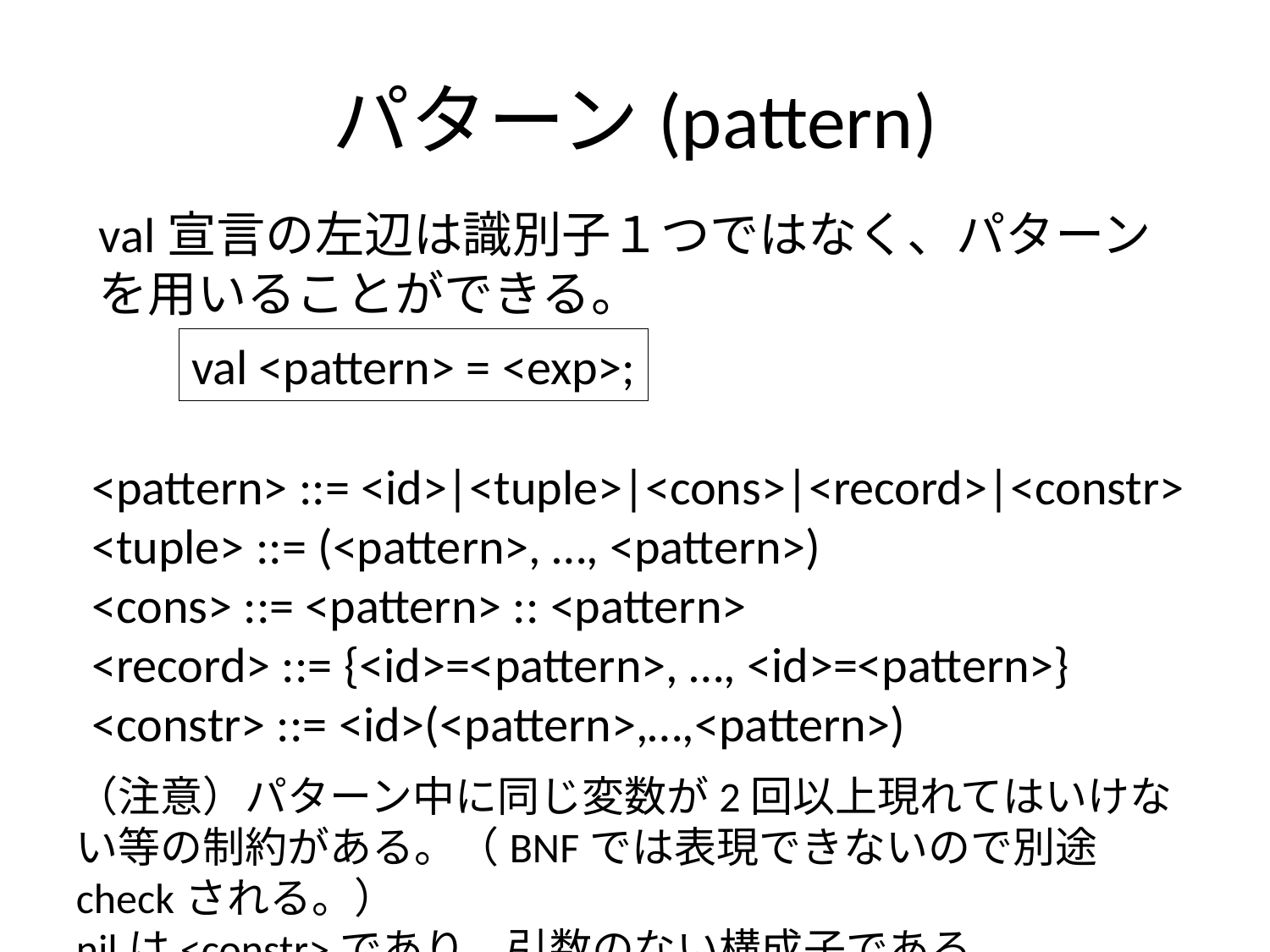

# パターン(pattern)
val宣言の左辺は識別子１つではなく、パターンを用いることができる。
val <pattern> = <exp>;
<pattern> ::= <id>|<tuple>|<cons>|<record>|<constr>
<tuple> ::= (<pattern>, …, <pattern>)
<cons> ::= <pattern> :: <pattern>
<record> ::= {<id>=<pattern>, …, <id>=<pattern>}
<constr> ::= <id>(<pattern>,…,<pattern>)
（注意）パターン中に同じ変数が2回以上現れてはいけない等の制約がある。（BNFでは表現できないので別途checkされる。）
nilは<constr>であり、引数のない構成子である。